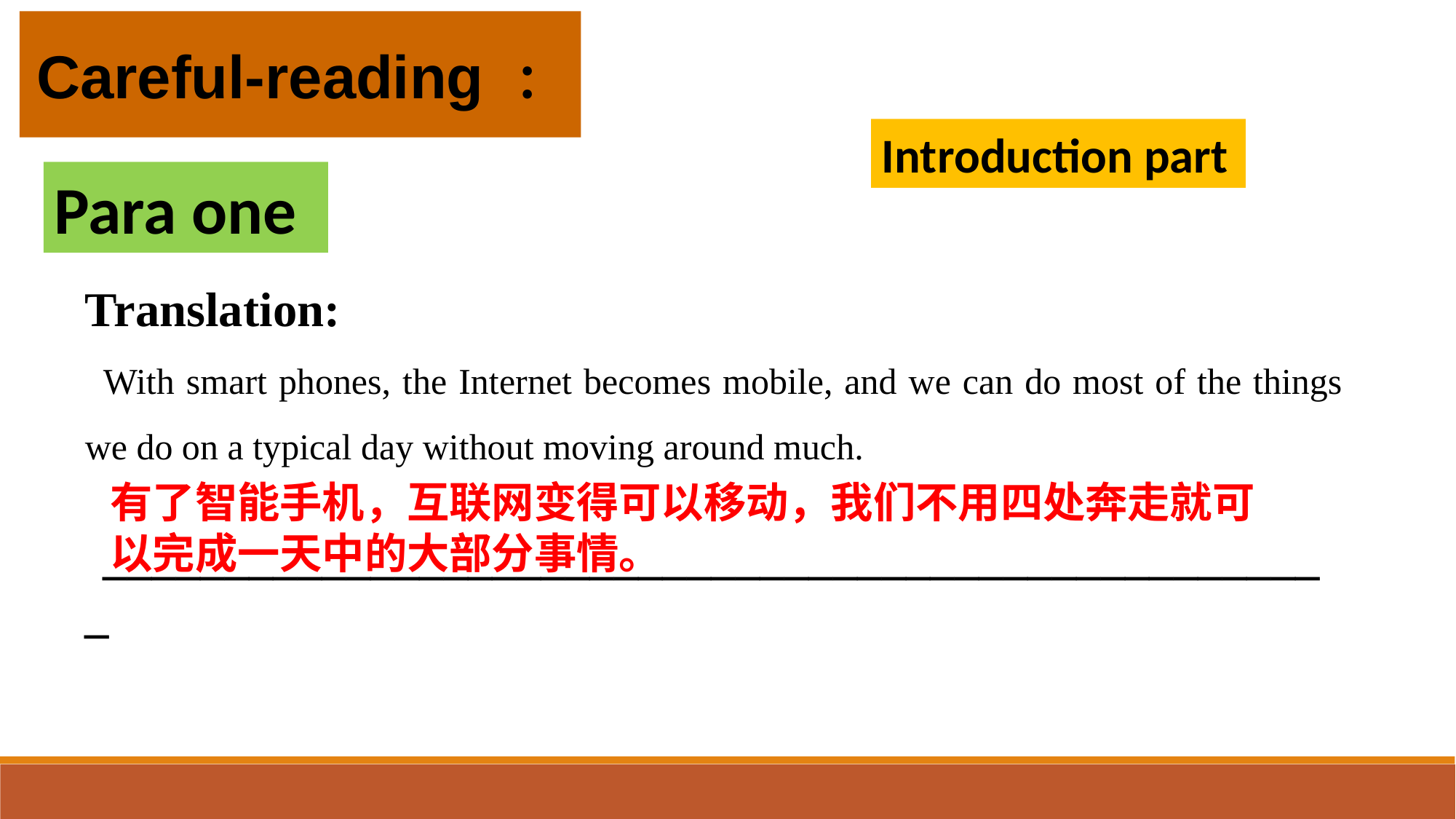

Careful-reading ：
Introduction part
Para one
Translation:
With smart phones, the Internet becomes mobile, and we can do most of the things we do on a typical day without moving around much.

___________________________________________________
有了智能手机，互联网变得可以移动，我们不用四处奔走就可以完成一天中的大部分事情。